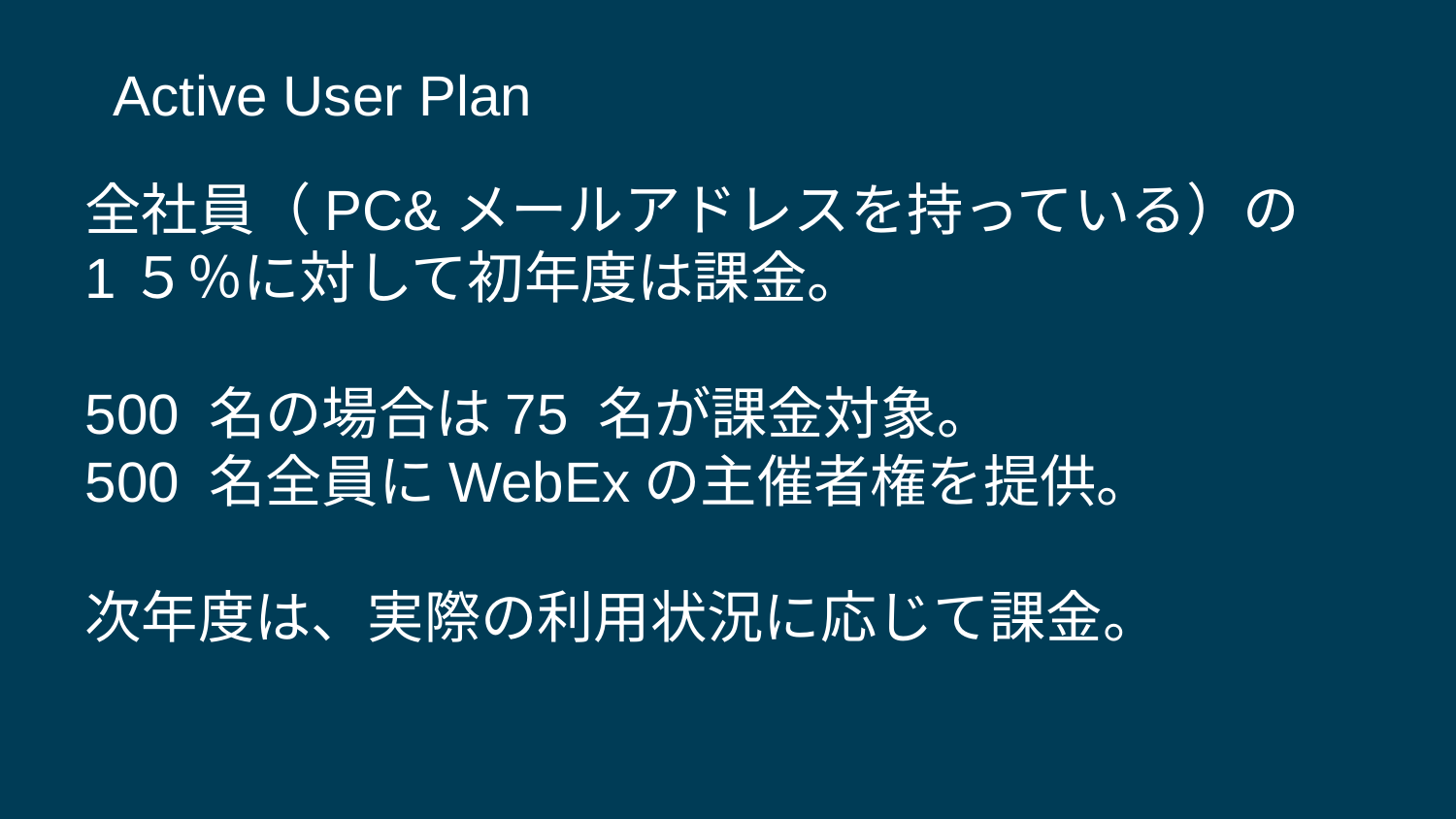

Active User Plan
全社員（PC&メールアドレスを持っている）の
1５％に対して初年度は課金。

500 名の場合は75 名が課金対象。
500 名全員にWebExの主催者権を提供。

次年度は、実際の利用状況に応じて課金。